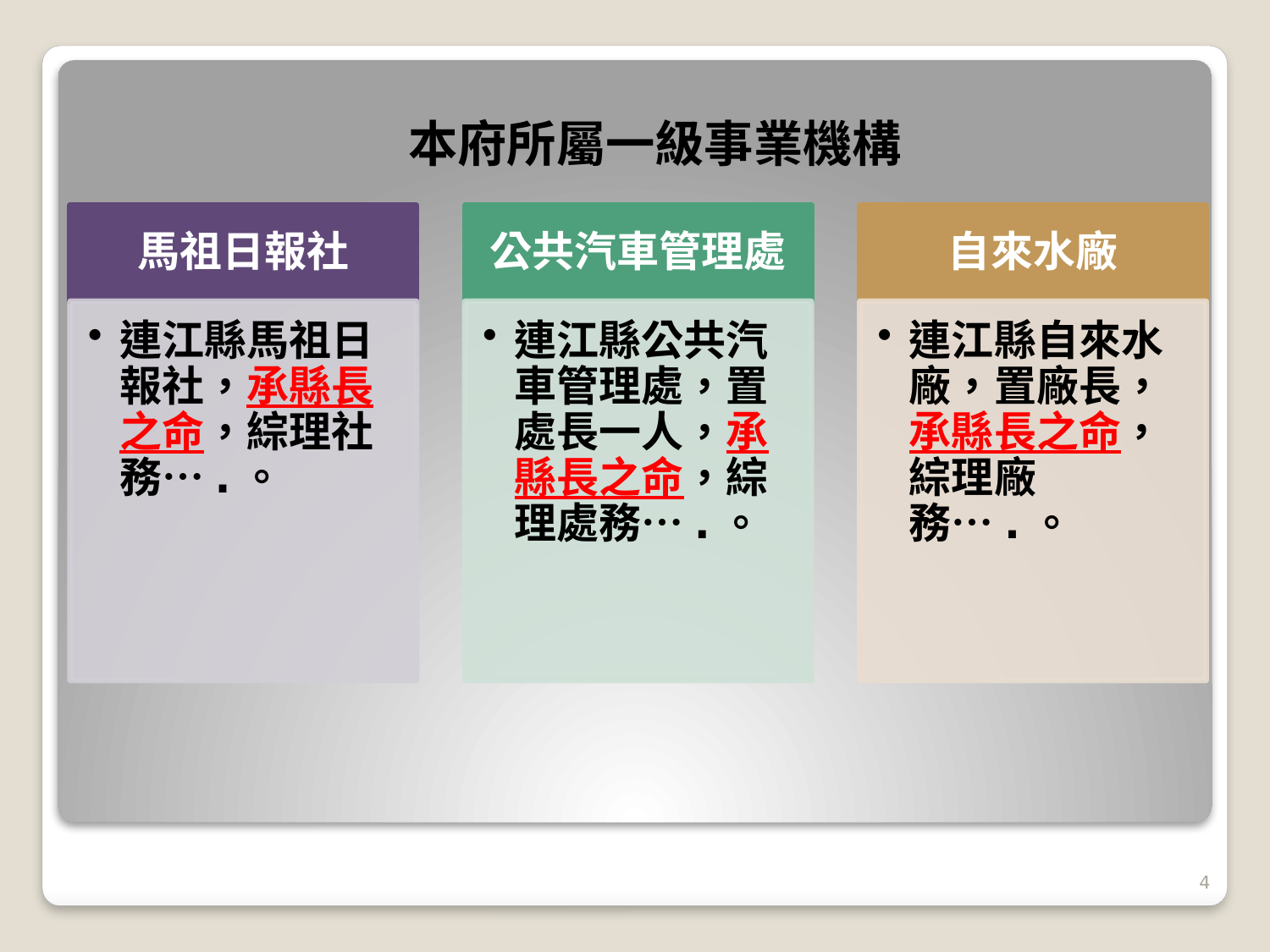

馬祖日報社
連江縣馬祖日報社，承縣長之命，綜理社務….。
公共汽車管理處
連江縣公共汽車管理處，置處長一人，承縣長之命，綜理處務….。
自來水廠
連江縣自來水廠，置廠長，承縣長之命，綜理廠務….。
本府所屬一級事業機構
4